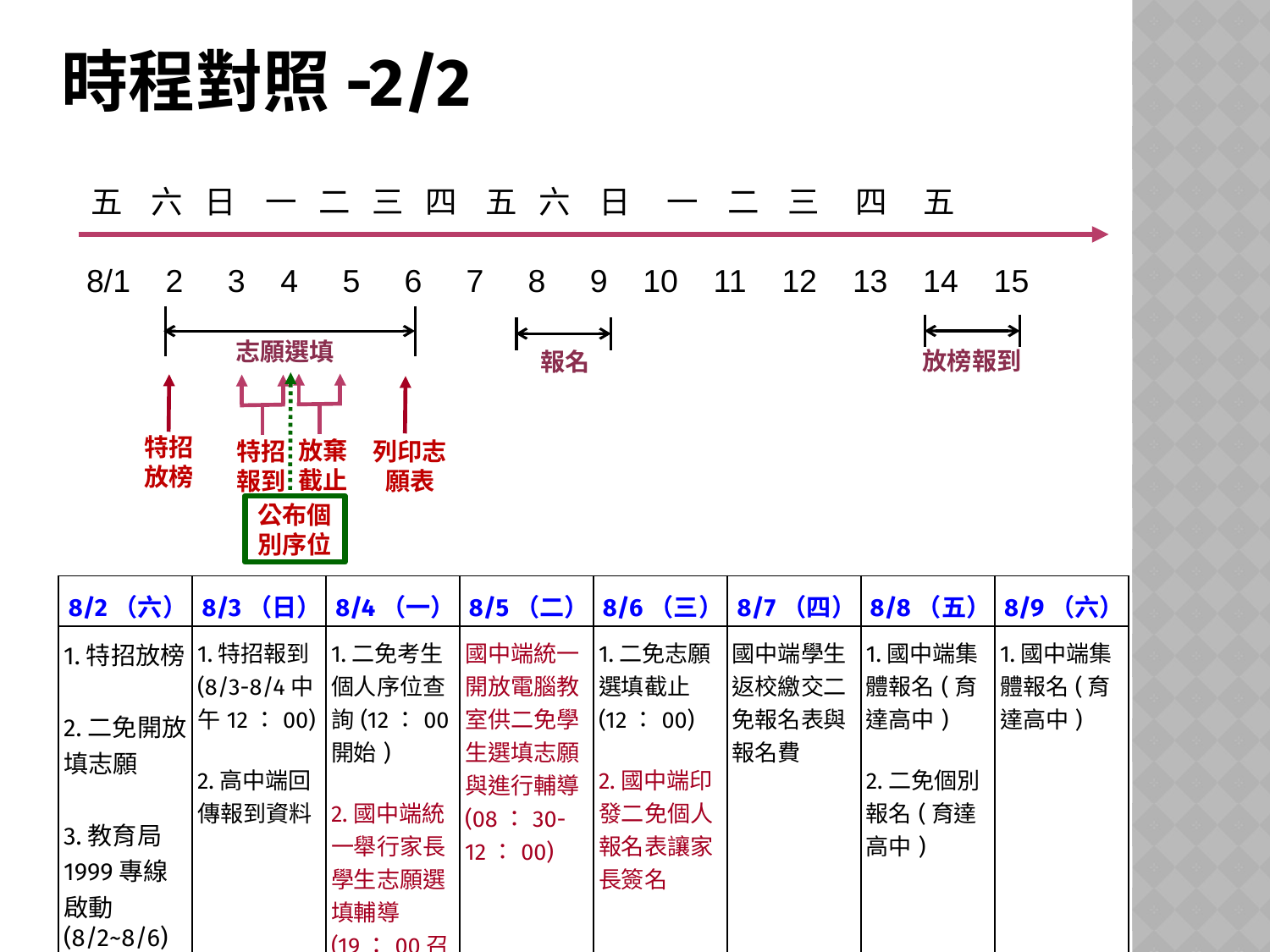

# 時程對照-2/2
五    六   日    一   二   三   四    五   六    日     一    二    三     四     五
8/1    2     3    4     5     6     7     8     9    10    11    12    13    14    15
志願選填
放榜報到
報名
列印志願表
特招
放榜
放棄
截止
特招
報到
公布個別序位
| 8/2（六） | 8/3（日） | 8/4（一） | 8/5（二） | 8/6（三） | 8/7（四） | 8/8（五） | 8/9（六） |
| --- | --- | --- | --- | --- | --- | --- | --- |
| 1.特招放榜 2.二免開放填志願 3.教育局1999專線啟動(8/2~8/6) | 1.特招報到 (8/3-8/4中午12：00) 2.高中端回傳報到資料 | 1.二免考生個人序位查詢(12：00開始) 2.國中端統一舉行家長學生志願選填輔導(19：00召開) | 國中端統一開放電腦教室供二免學生選填志願與進行輔導(08：30-12：00) | 1.二免志願選填截止(12：00) 2.國中端印發二免個人報名表讓家長簽名 | 國中端學生返校繳交二免報名表與報名費 | 1.國中端集體報名(育達高中) 2.二免個別報名(育達高中) | 1.國中端集體報名(育達高中) |